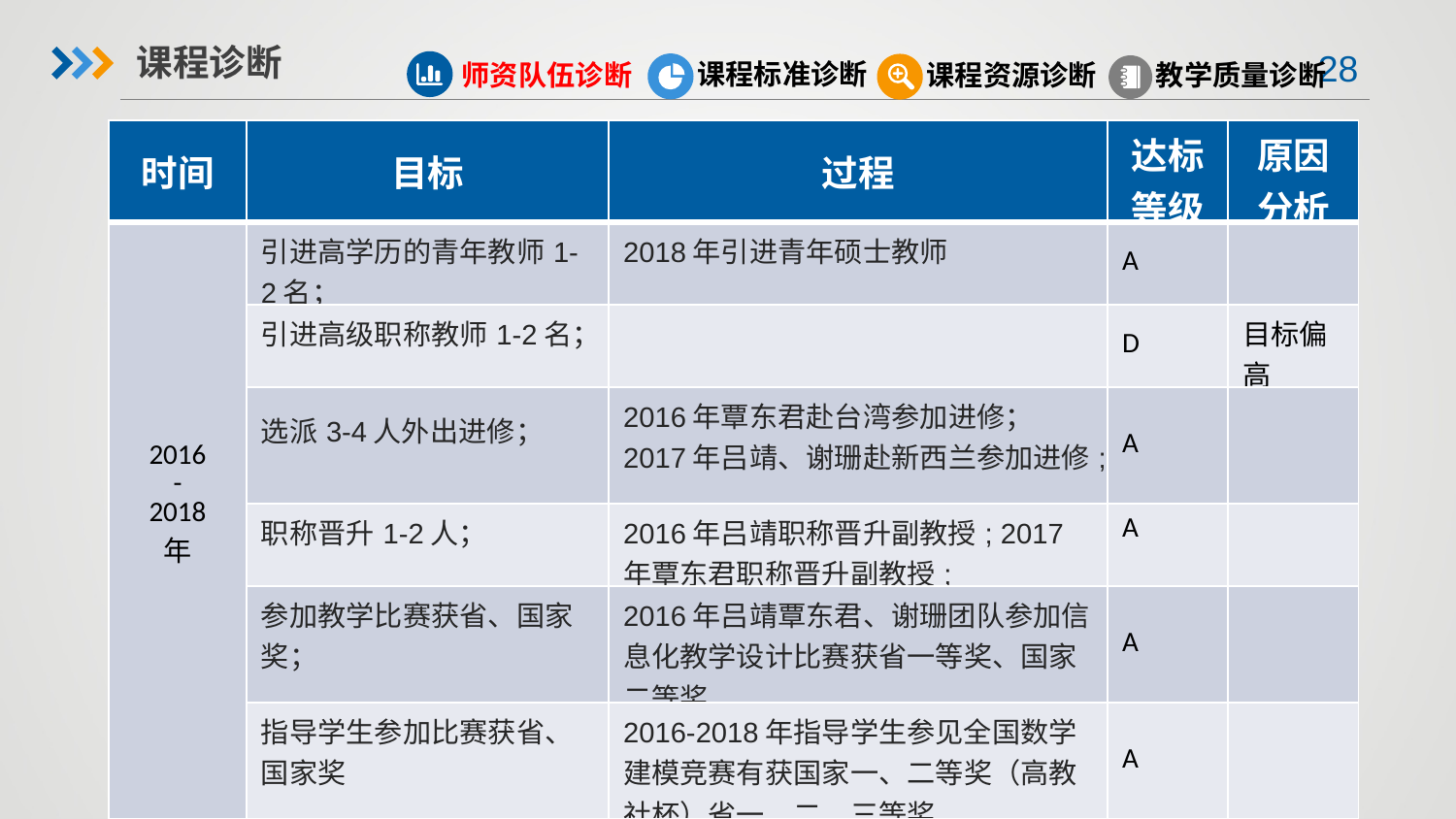

课程诊断
课程标准诊断
师资队伍诊断
课程资源诊断
教学质量诊断

| 时间 | 目标 | 过程 | 达标等级 | 原因分析 |
| --- | --- | --- | --- | --- |
| 2016 - 2018 年 | 引进高学历的青年教师1-2名； | 2018年引进青年硕士教师 | A |  |
|  | 引进高级职称教师1-2名； |  | D | 目标偏高 |
|  | 选派3-4人外出进修； | 2016年覃东君赴台湾参加进修；2017年吕靖、谢珊赴新西兰参加进修; | A |  |
|  | 职称晋升1-2人； | 2016年吕靖职称晋升副教授; 2017年覃东君职称晋升副教授; | A |  |
|  | 参加教学比赛获省、国家奖； | 2016年吕靖覃东君、谢珊团队参加信息化教学设计比赛获省一等奖、国家二等奖 | A |  |
|  | 指导学生参加比赛获省、国家奖 | 2016-2018年指导学生参见全国数学建模竞赛有获国家一、二等奖（高教社杯）省一、二、三等奖 | A |  |